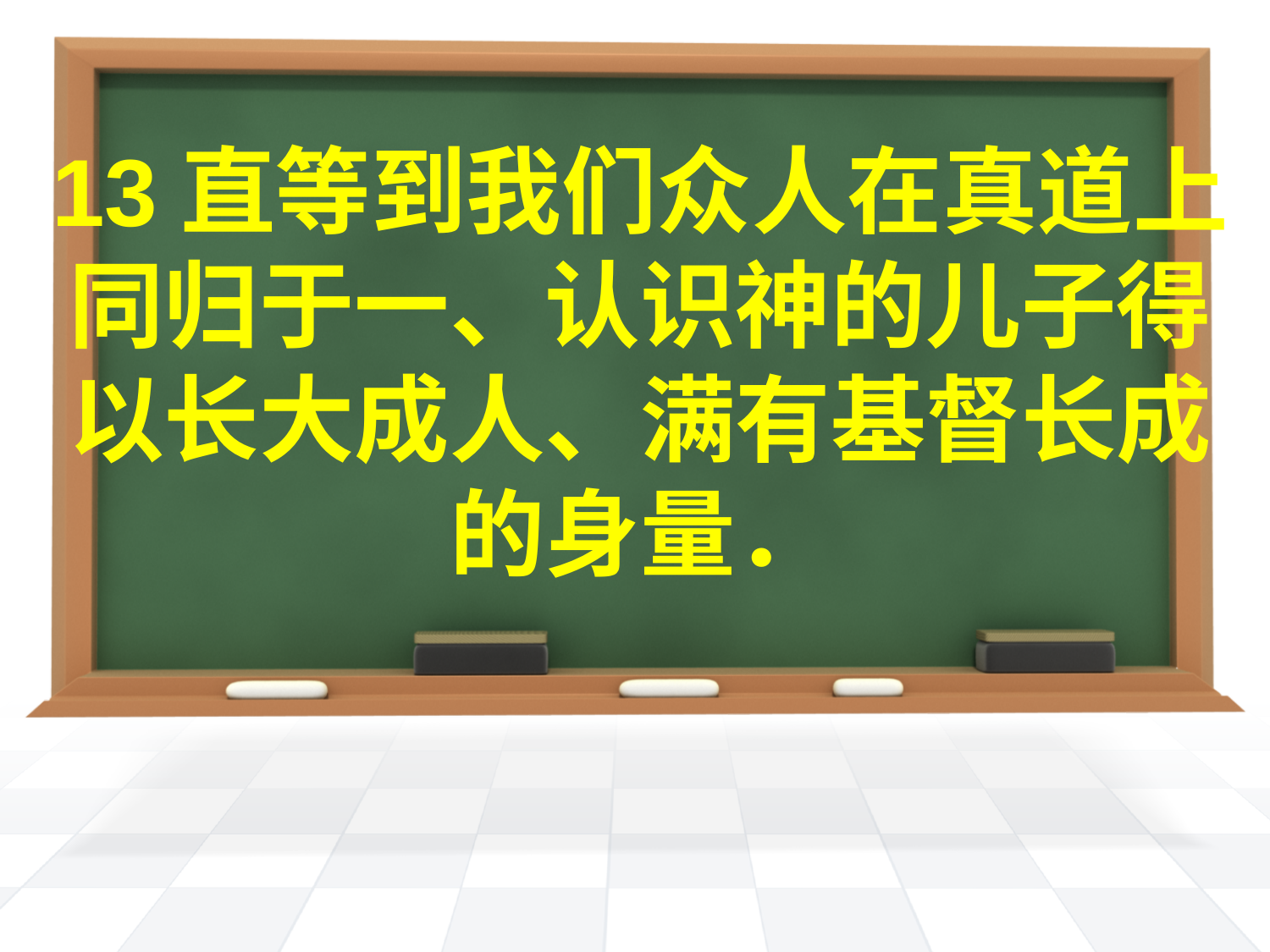

13直等到我们众人在真道上同归于一、认识神的儿子得以长大成人、满有基督长成的身量．